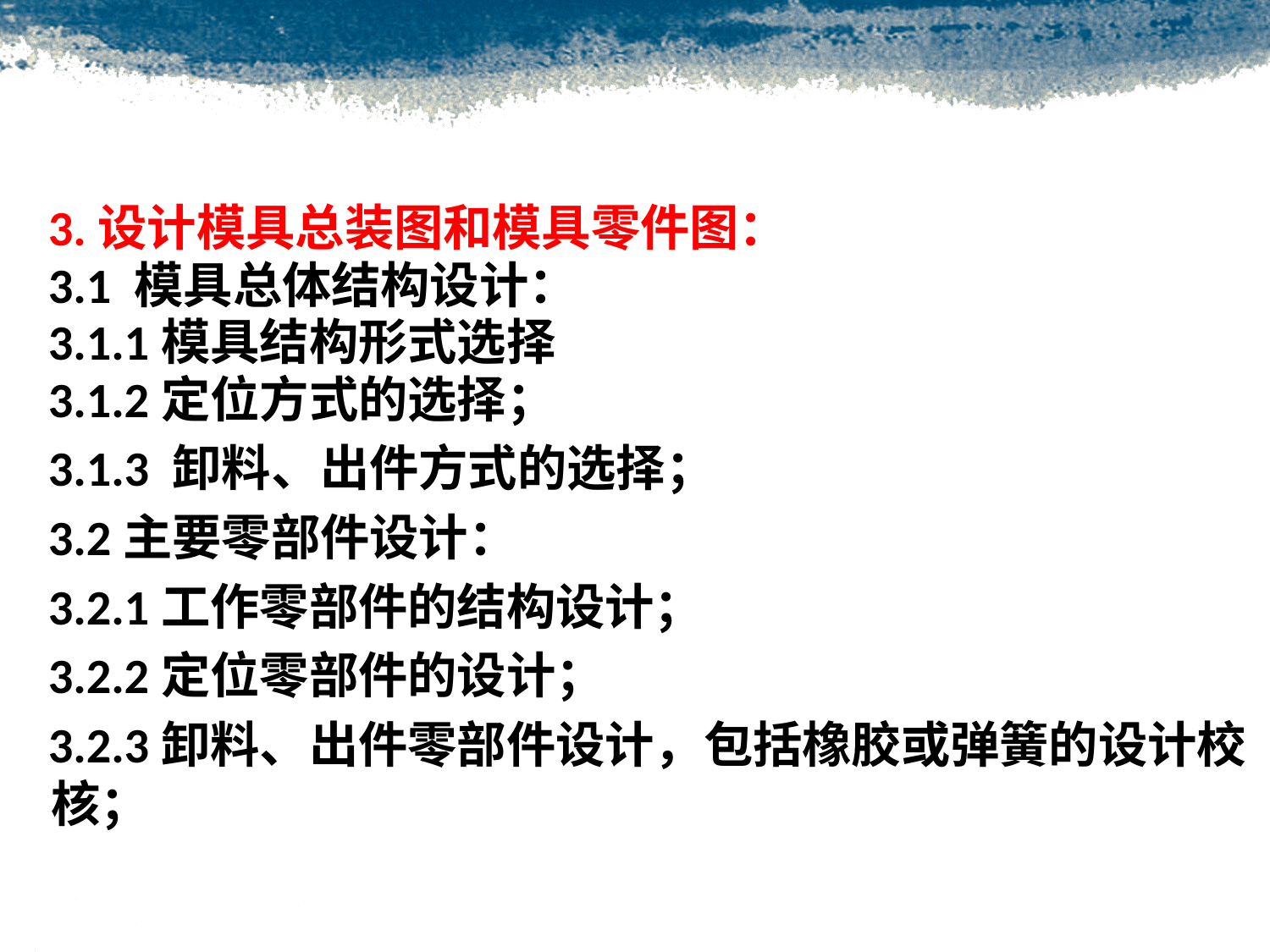

3.设计模具总装图和模具零件图：
    3.1 模具总体结构设计：
    3.1.1模具结构形式选择
    3.1.2定位方式的选择；
    3.1.3 卸料、出件方式的选择；
    3.2主要零部件设计：
    3.2.1工作零部件的结构设计；
    3.2.2定位零部件的设计；
    3.2.3卸料、出件零部件设计，包括橡胶或弹簧的设计校核；